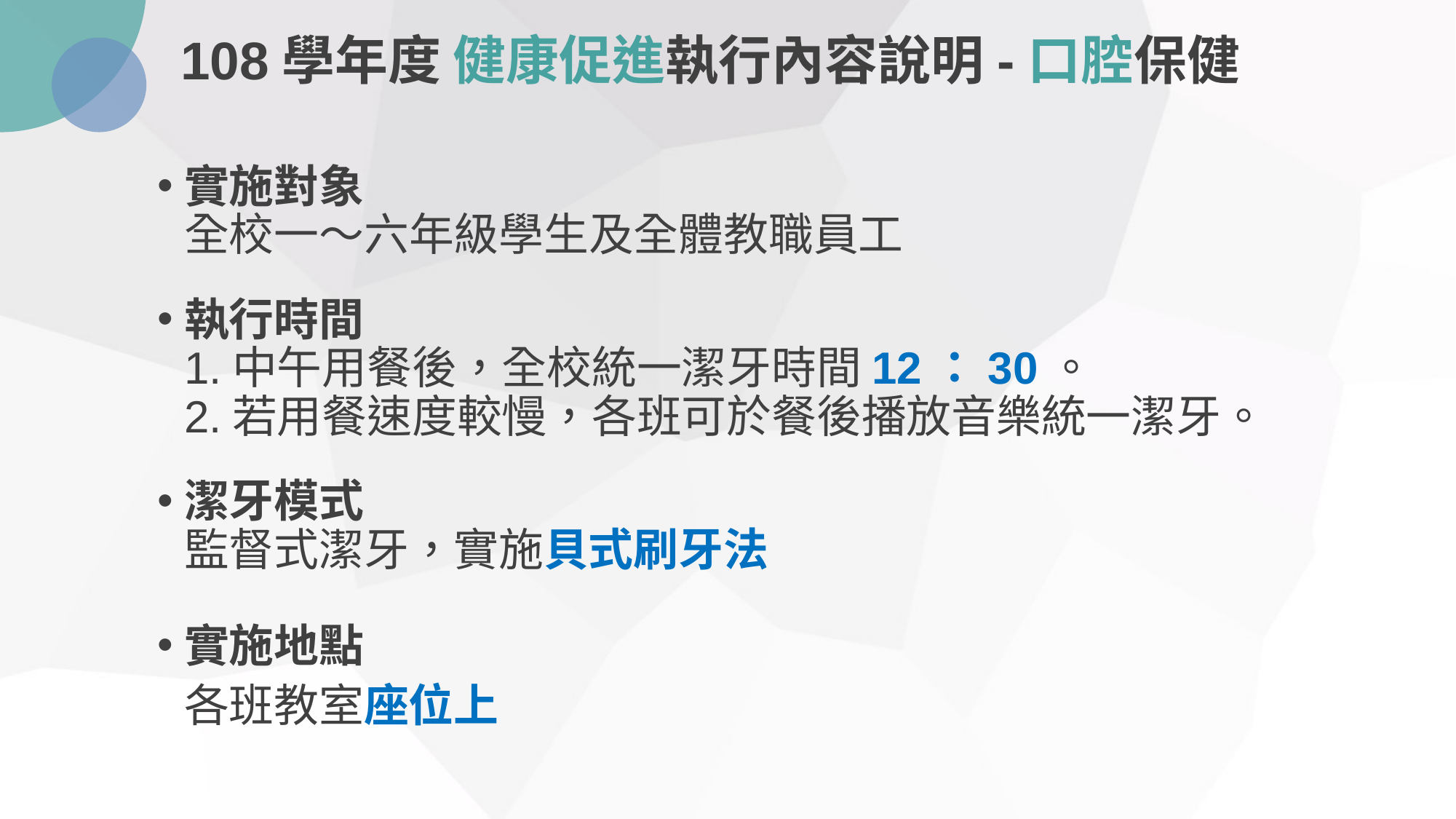

108學年度 健康促進執行內容說明-口腔保健

實施對象
全校一～六年級學生及全體教職員工
執行時間
1.中午用餐後，全校統一潔牙時間12：30。
2.若用餐速度較慢，各班可於餐後播放音樂統一潔牙。
潔牙模式
監督式潔牙，實施貝式刷牙法
實施地點
各班教室座位上